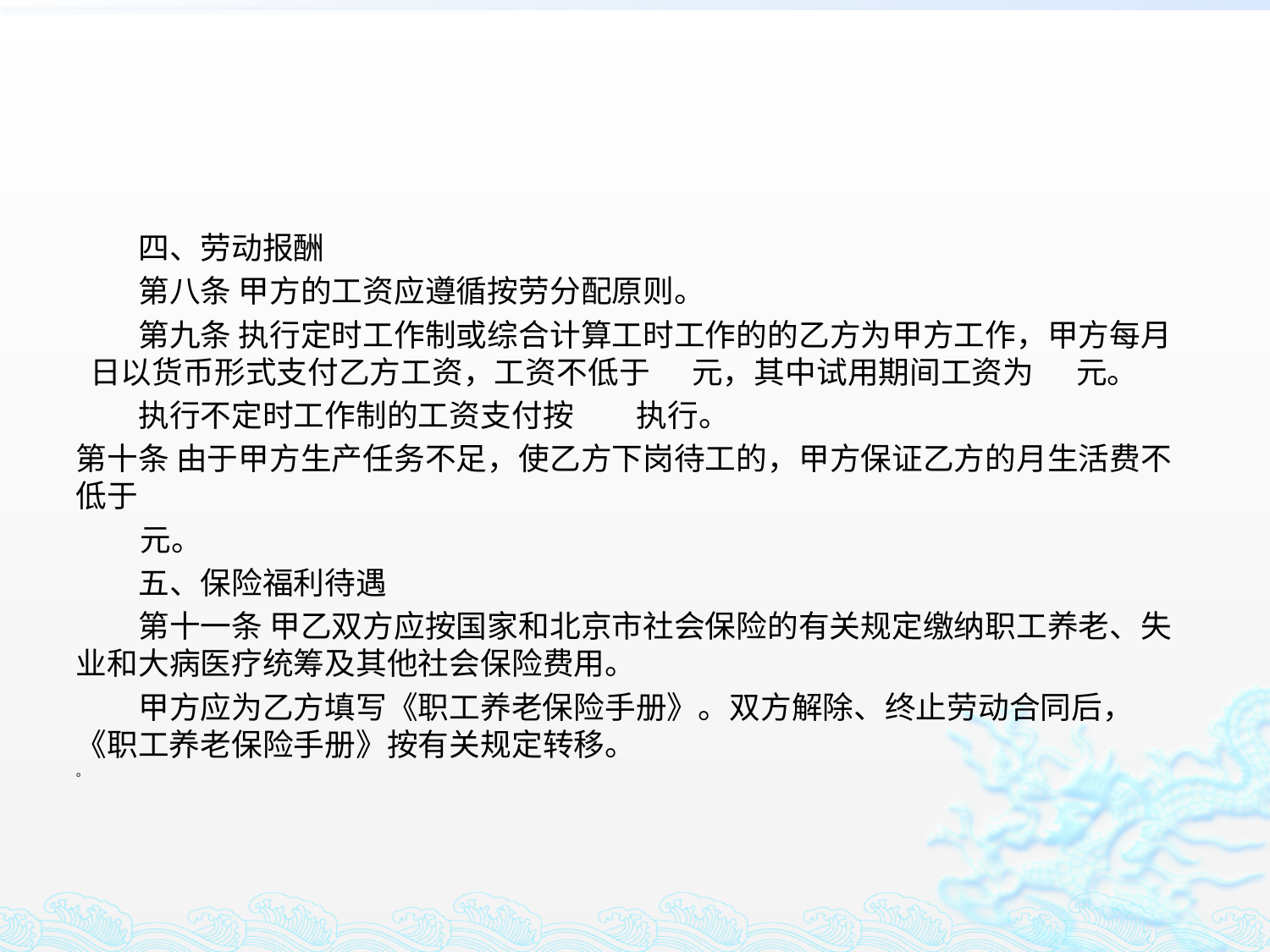

#
　　四、劳动报酬
　　第八条 甲方的工资应遵循按劳分配原则。
　　第九条 执行定时工作制或综合计算工时工作的的乙方为甲方工作，甲方每月      日以货币形式支付乙方工资，工资不低于      元，其中试用期间工资为      元。
　　执行不定时工作制的工资支付按         执行。
第十条 由于甲方生产任务不足，使乙方下岗待工的，甲方保证乙方的月生活费不低于
         元。
　　五、保险福利待遇
　　第十一条 甲乙双方应按国家和北京市社会保险的有关规定缴纳职工养老、失业和大病医疗统筹及其他社会保险费用。
　　甲方应为乙方填写《职工养老保险手册》。双方解除、终止劳动合同后，《职工养老保险手册》按有关规定转移。
。